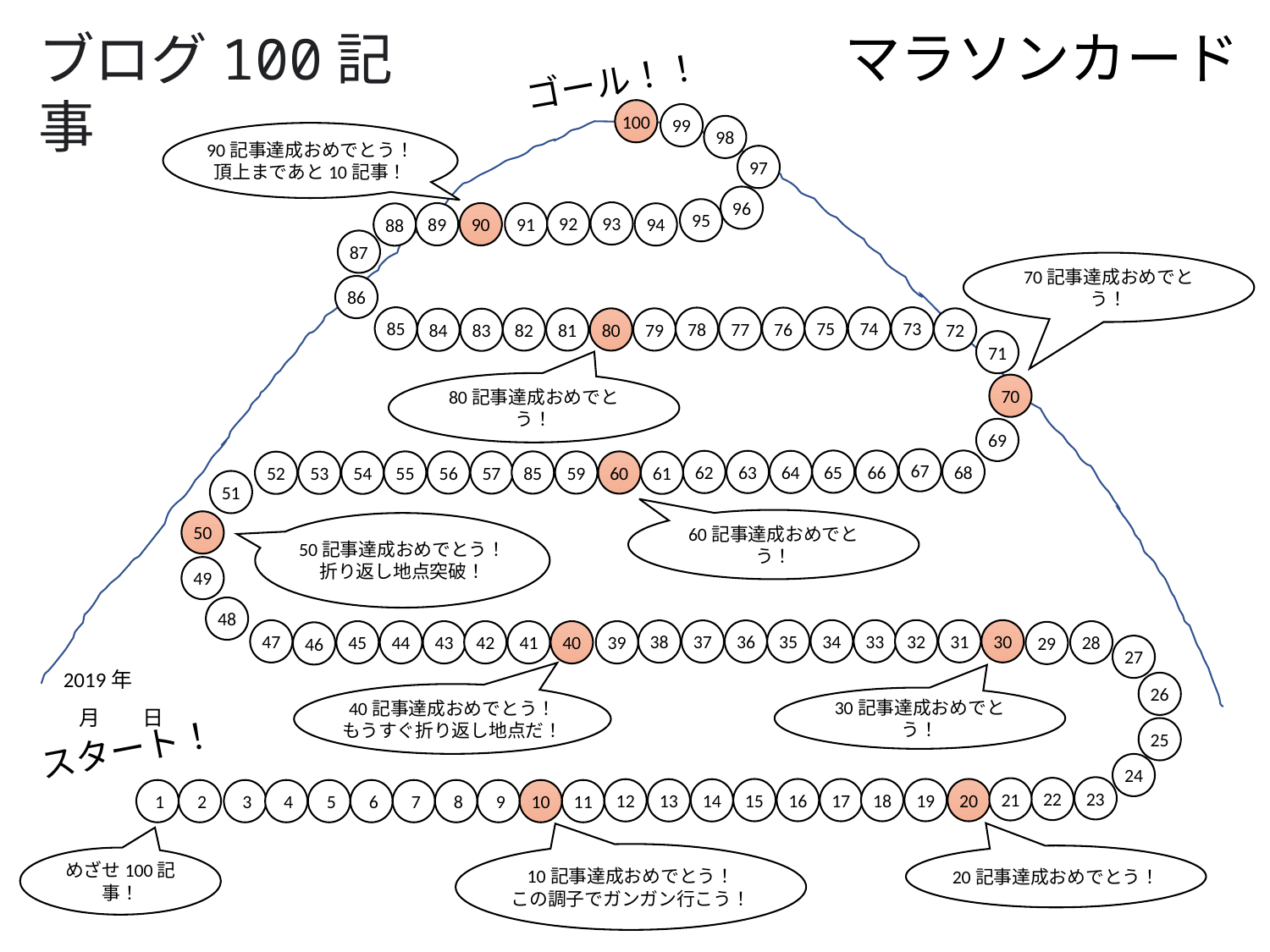

マラソンカード
ブログ100記事
ゴール！！
100
99
98

90記事達成おめでとう！
頂上まであと10記事！
97
96
95
92
93
89
90
91
94
88
87
70記事達成おめでとう！
86
85
75
74
73
78
77
76
82
81
80
79
72
84
83
71
80記事達成おめでとう！
70
69
67
68
65
66
62
63
64
55
56
57
85
59
60
52
53
54
61
51
60記事達成おめでとう！
50
50記事達成おめでとう！
折り返し地点突破！
49
48
35
34
33
32
31
30
47
38
37
36
45
44
43
42
41
40
39
28
29
46
27
　2019年
　　月　　日
26
40記事達成おめでとう！
もうすぐ折り返し地点だ！
30記事達成おめでとう！
25
スタート！
24
23
22
21
15
16
17
18
19
20
12
13
14
1
2
3
4
5
6
7
8
9
10
11
10記事達成おめでとう！
この調子でガンガン行こう！
20記事達成おめでとう！
めざせ100記事！